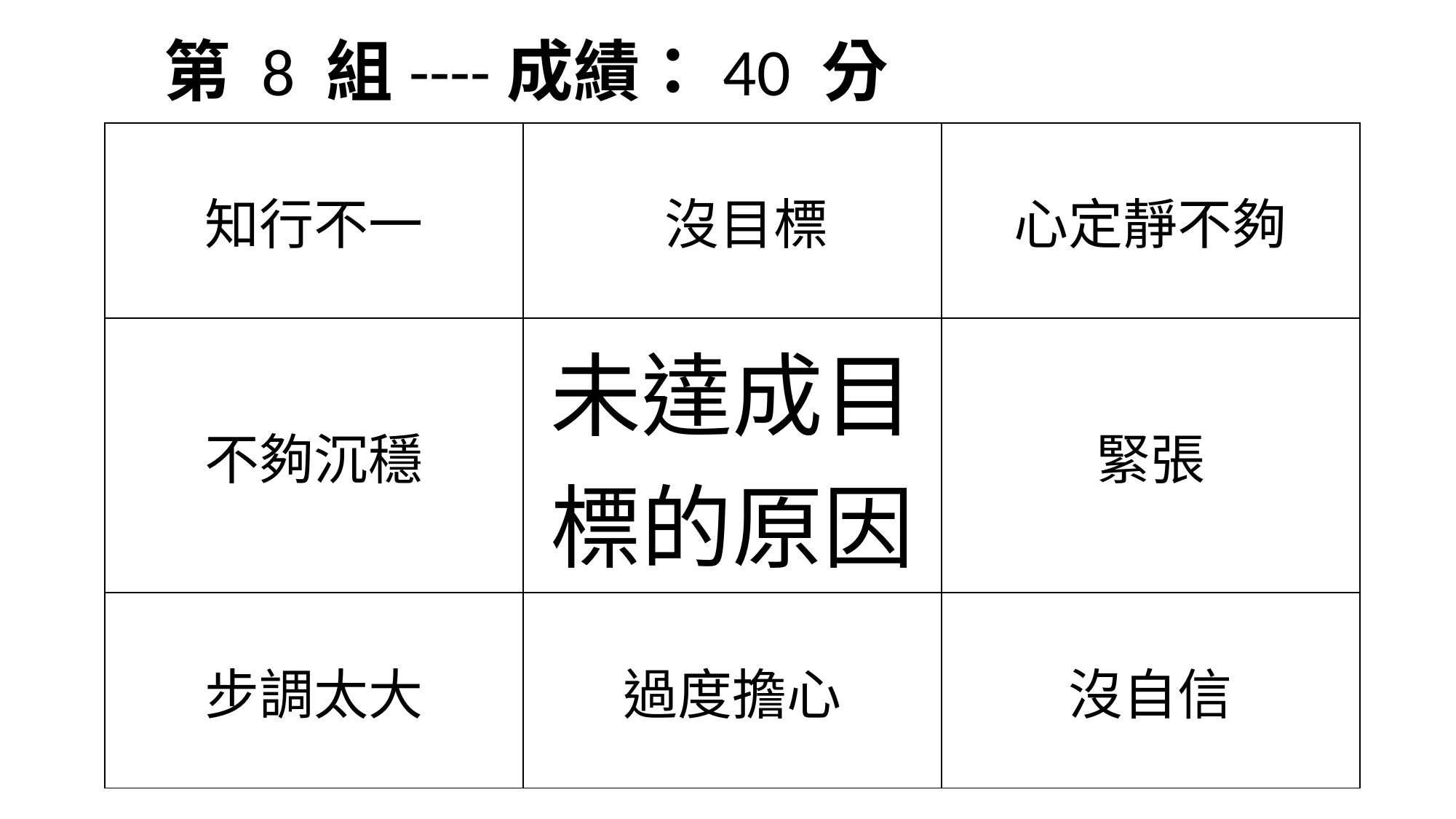

# 第 8 組----成績：40 分
| 知行不一 | 沒目標 | 心定靜不夠 |
| --- | --- | --- |
| 不夠沉穩 | 未達成目標的原因 | 緊張 |
| 步調太大 | 過度擔心 | 沒自信 |